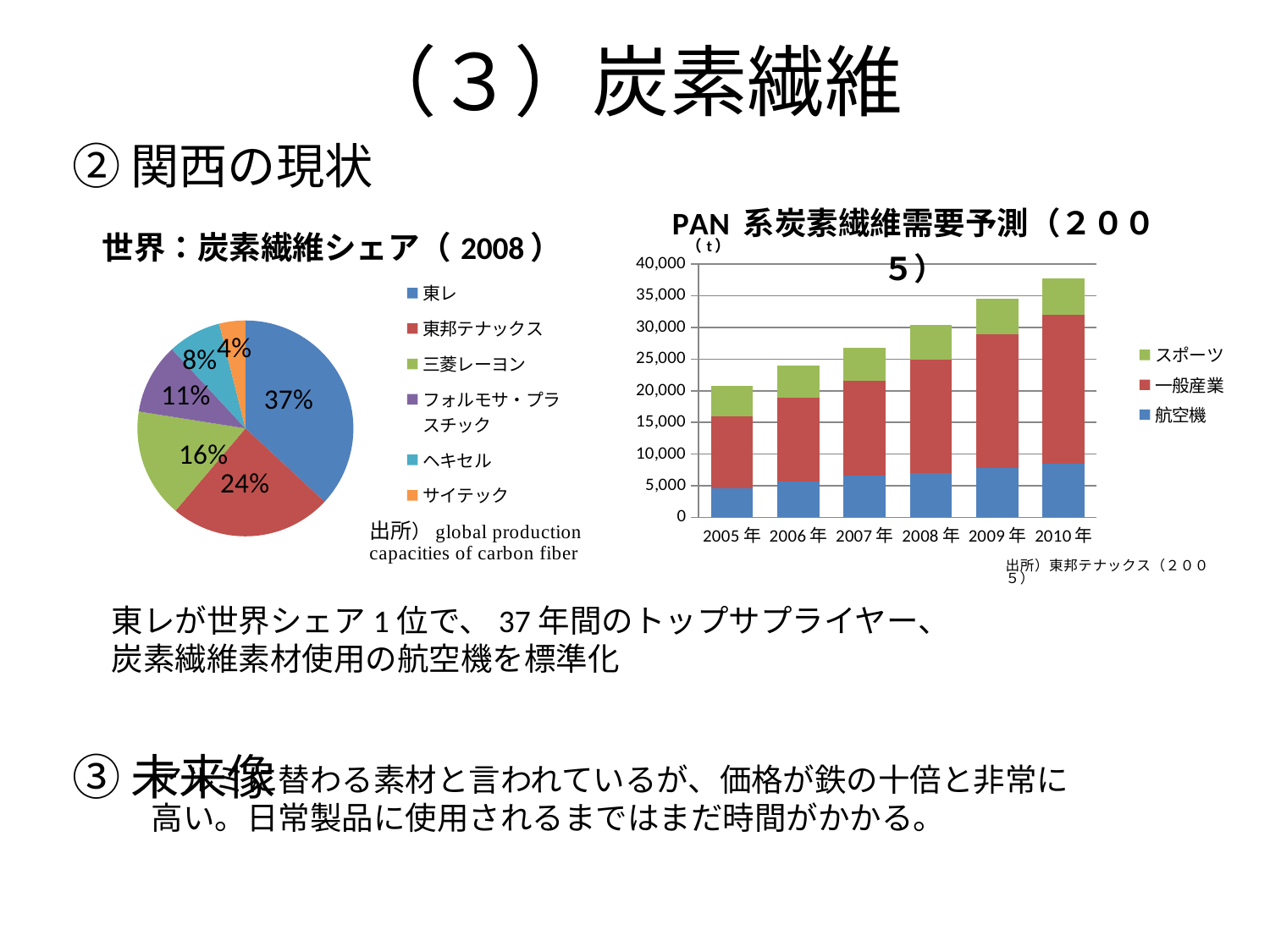

# （３）炭素繊維
②関西の現状

③未来像

### Chart: PAN 系炭素繊維需要予測（２００５）

| Category | 航空機 | 一般産業 | スポーツ |
|---|---|---|---|
| 2005年 | 4620.0 | 11300.0 | 4900.0 |
| 2006年 | 5630.0 | 13310.0 | 5110.0 |
| 2007年 | 6550.0 | 14970.0 | 5260.0 |
| 2008年 | 7050.0 | 17910.0 | 5430.0 |
| 2009年 | 7850.0 | 21050.0 | 5610.0 |
| 2010年 | 8530.0 | 23470.0 | 5720.0 |

### Chart: 世界：炭素繊維シェア（2008）

| Category |  |
|---|---|
| 東レ | 36.9 |
| 東邦テナックス　 | 24.3 |
| 三菱レーヨン | 16.3 |
| フォルモサ・プラスチック | 10.6 |
| ヘキセル | 8.0 |
| サイテック | 3.9 |
東レが世界シェア1位で、37年間のトップサプライヤー、炭素繊維素材使用の航空機を標準化
アルミに替わる素材と言われているが、価格が鉄の十倍と非常に高い。日常製品に使用されるまではまだ時間がかかる。